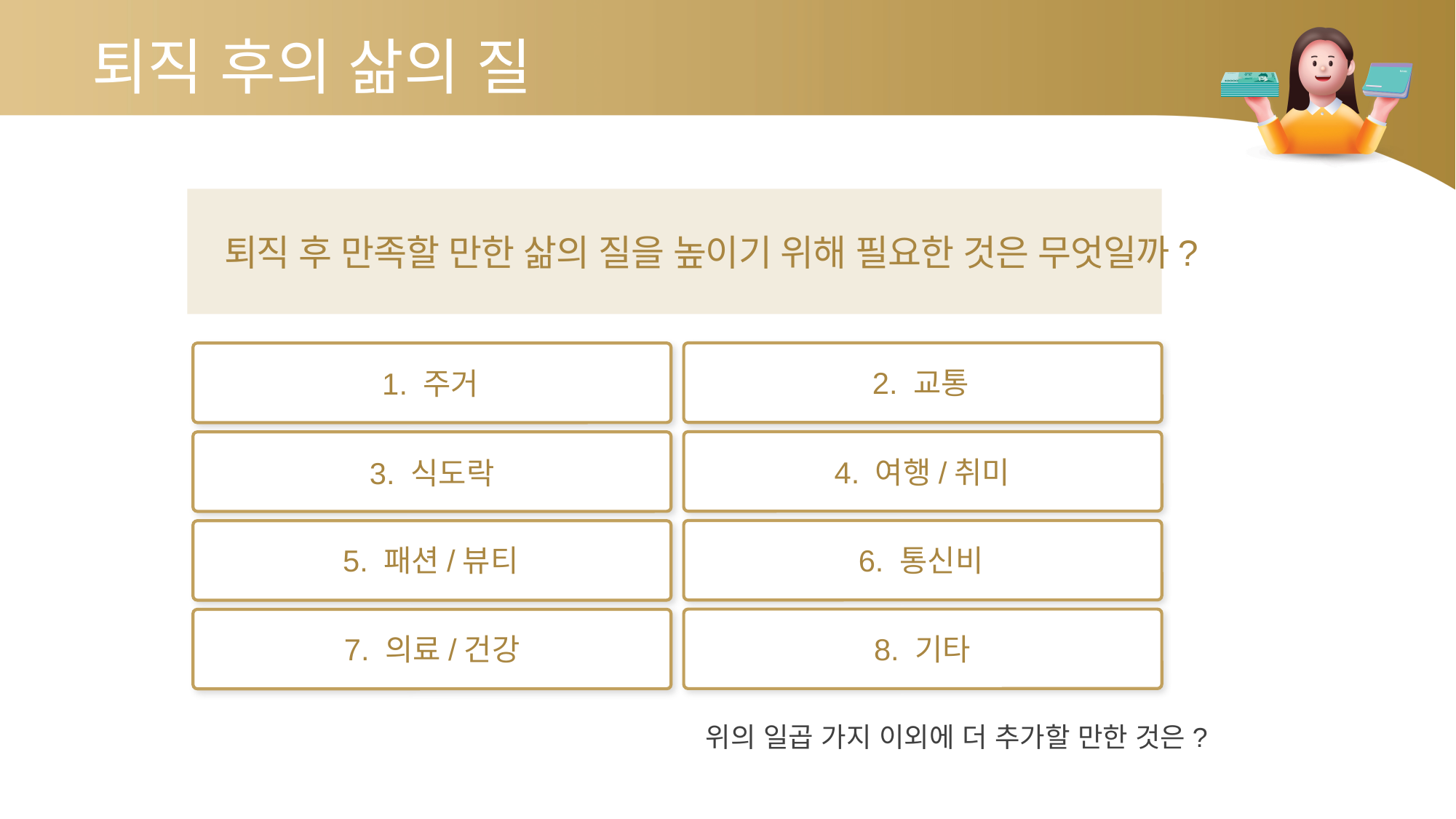

퇴직 후의 삶의 질

퇴직 후 만족할 만한 삶의 질을 높이기 위해 필요한 것은 무엇일까?

2. 교통
1. 주거

4. 여행/취미
3. 식도락

6. 통신비
5. 패션/뷰티

7. 의료/건강
8. 기타
위의 일곱 가지 이외에 더 추가할 만한 것은?